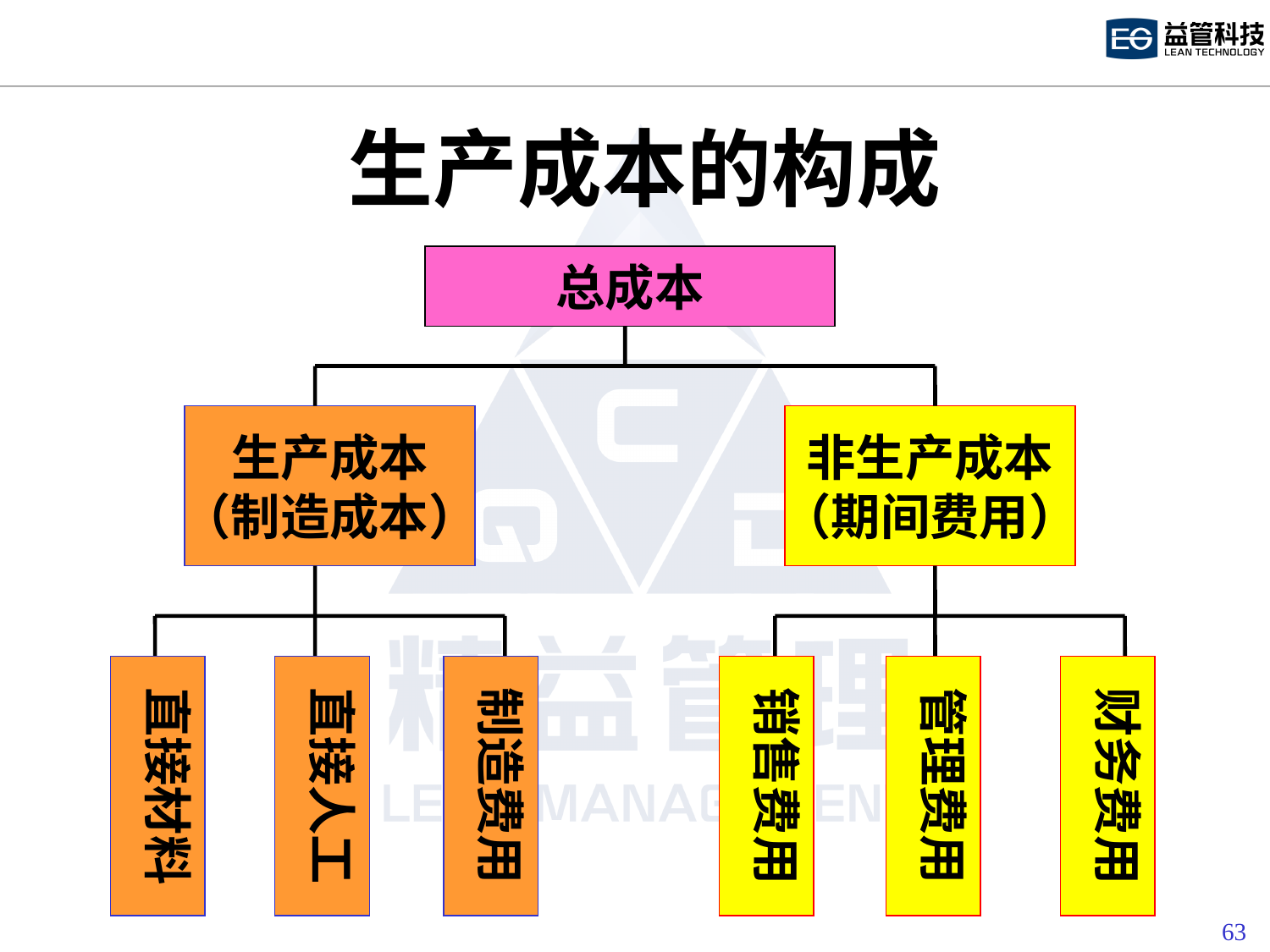

# 生产成本的构成
总成本

生产成本
（制造成本）
非生产成本
（期间费用）

直接材料
直接人工
制造费用
销售费用
管理费用
财务费用